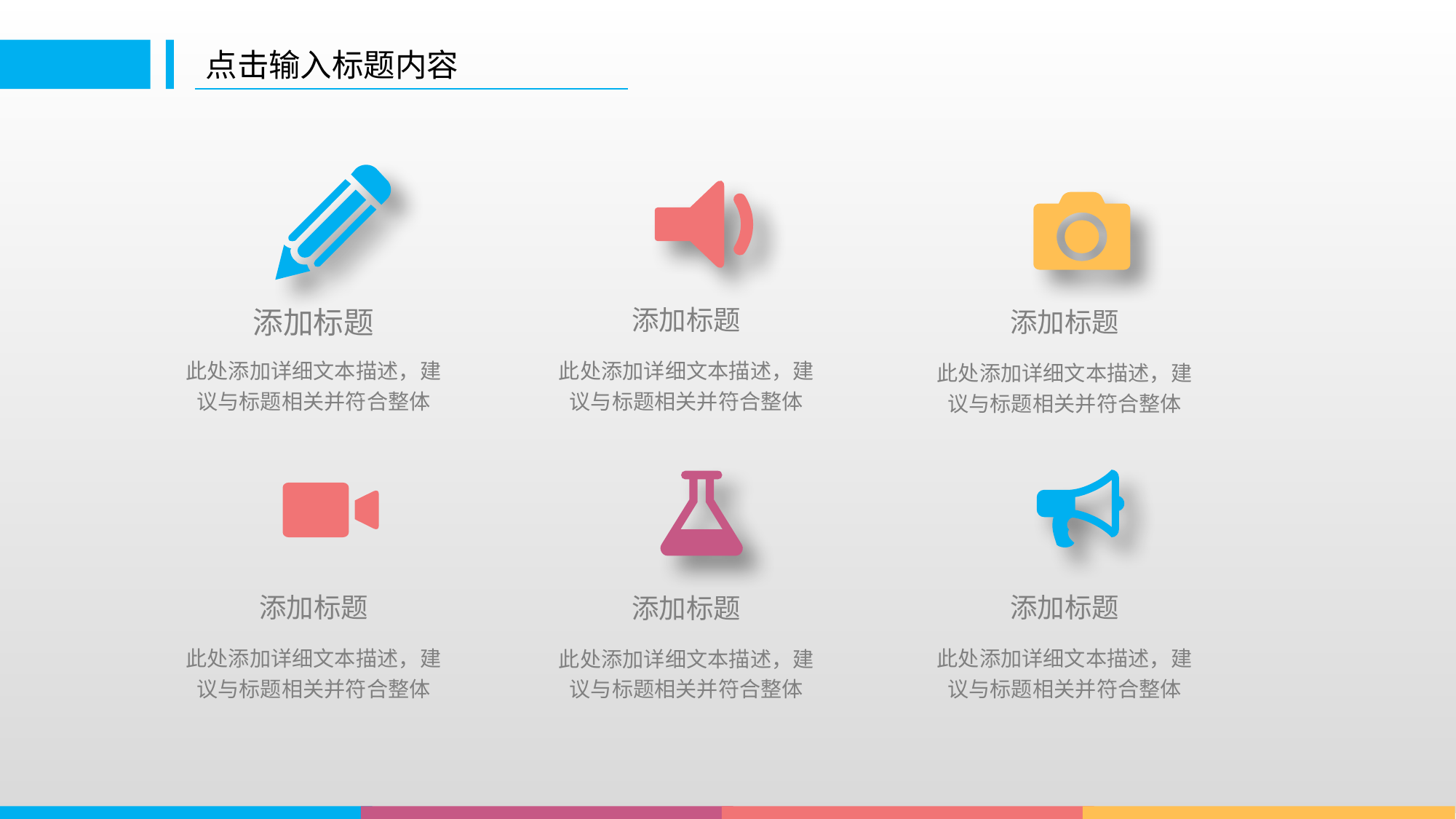

点击输入标题内容

添加标题
此处添加详细文本描述，建议与标题相关并符合整体
添加标题
此处添加详细文本描述，建议与标题相关并符合整体
添加标题
此处添加详细文本描述，建议与标题相关并符合整体

添加标题
此处添加详细文本描述，建议与标题相关并符合整体
添加标题
此处添加详细文本描述，建议与标题相关并符合整体
添加标题
此处添加详细文本描述，建议与标题相关并符合整体